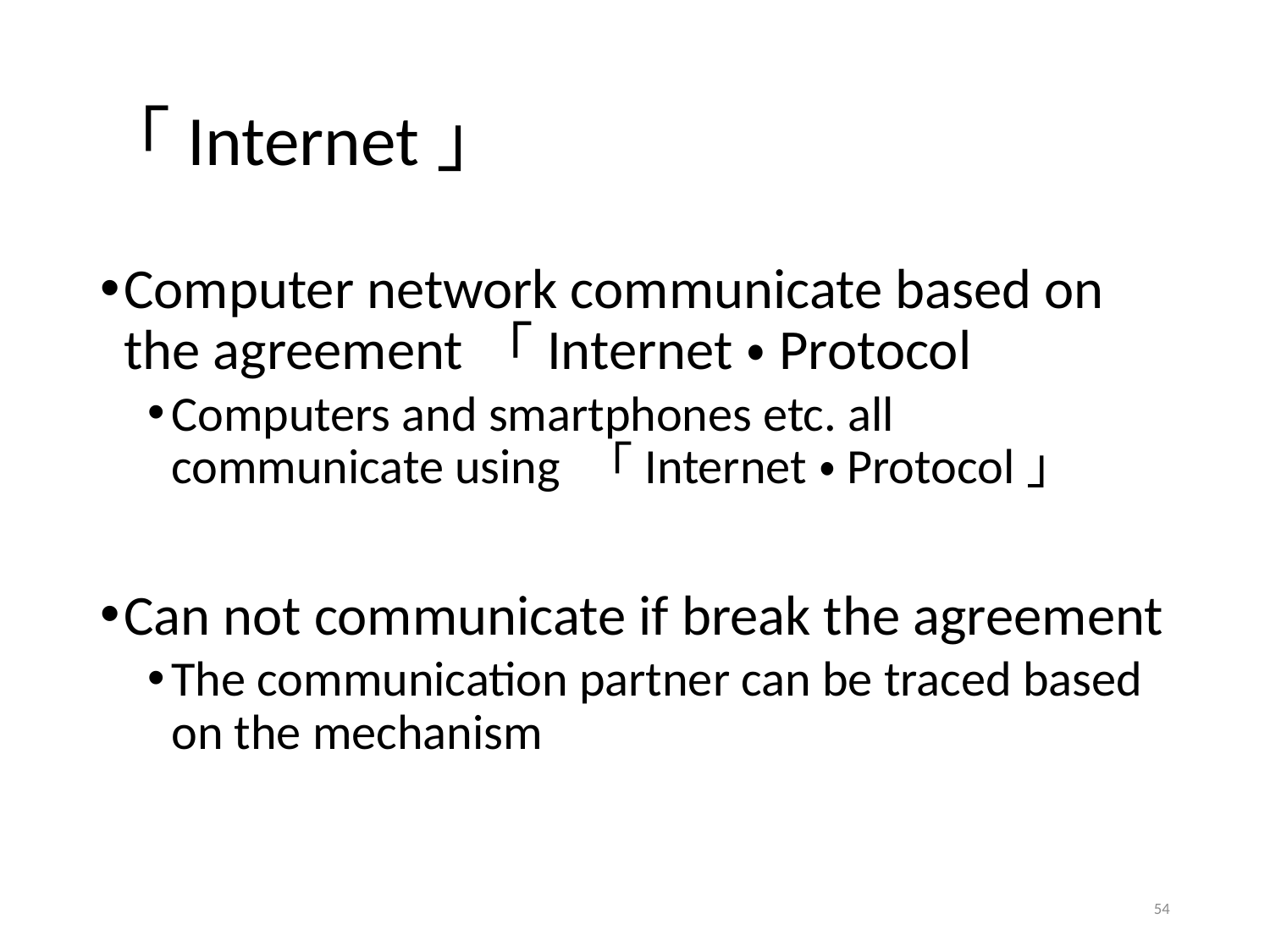

# 「Internet」
Computer network communicate based on the agreement「Internet・Protocol
Computers and smartphones etc. all communicate using 「Internet・Protocol」

Can not communicate if break the agreement
The communication partner can be traced based on the mechanism
54